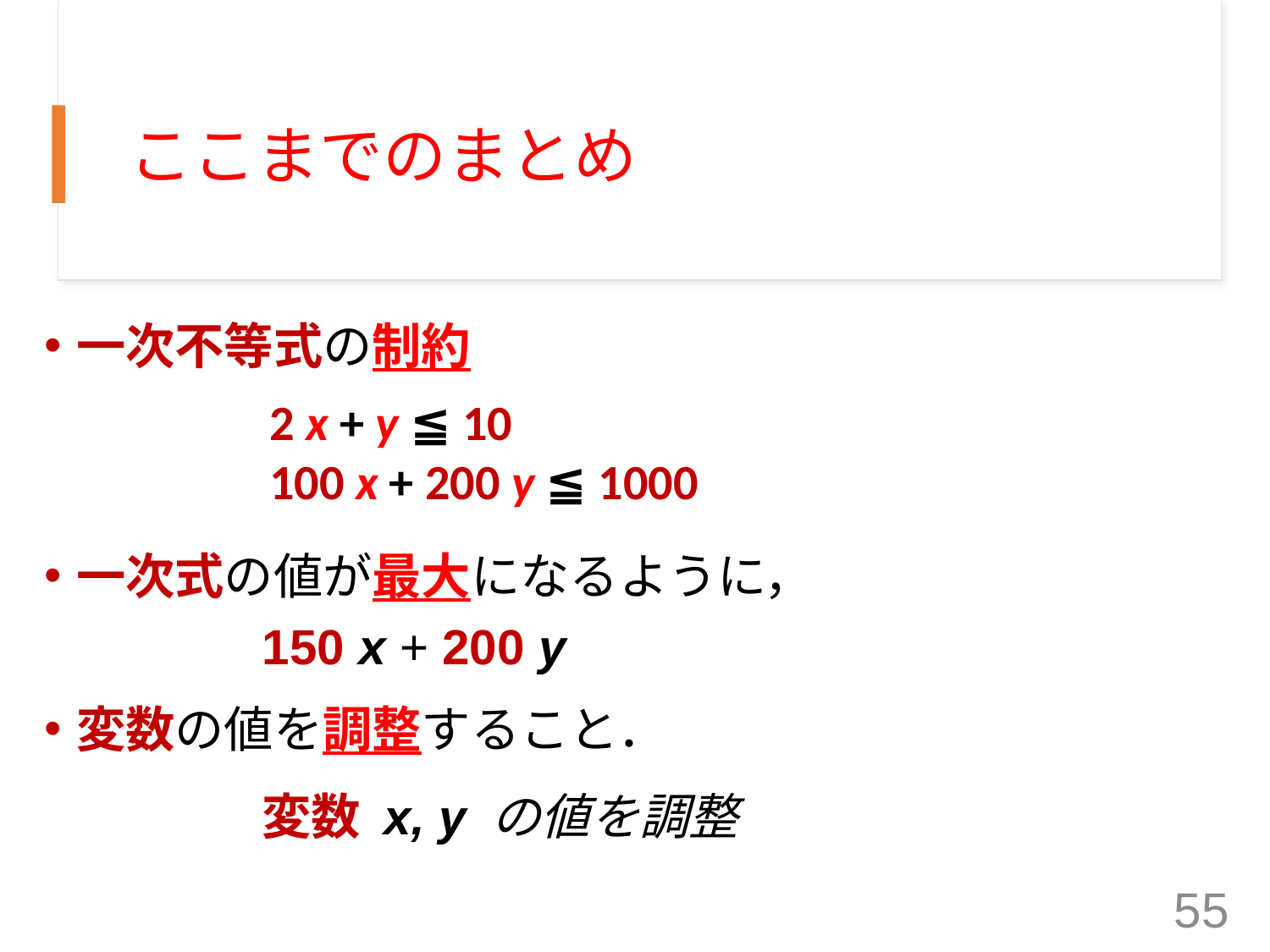

# ここまでのまとめ

一次不等式の制約

一次式の値が最大になるように，

変数の値を調整すること．

2 x + y ≦ 10
100 x + 200 y ≦ 1000
150 x + 200 y
変数 x, y の値を調整
55